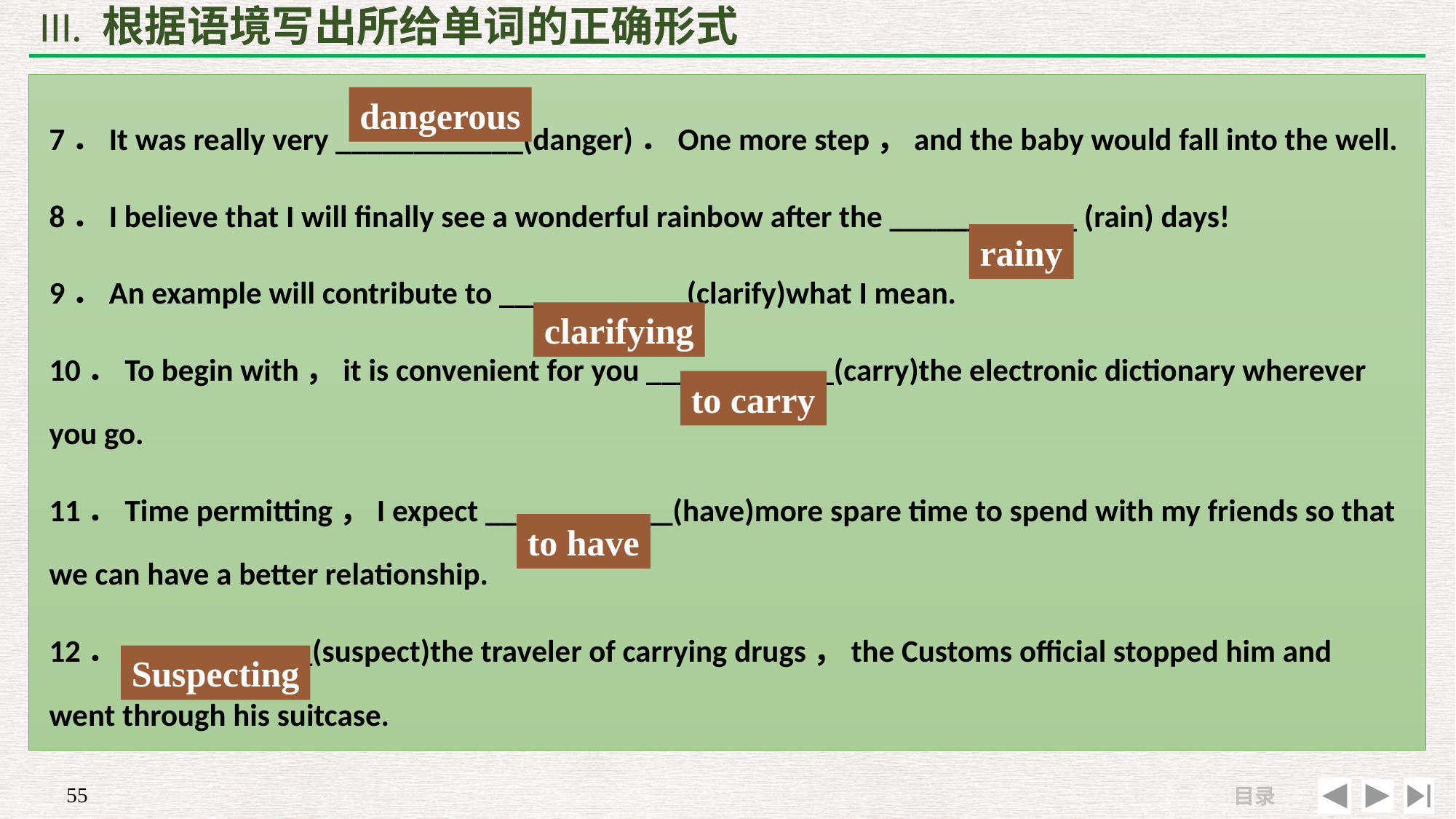

# III. 根据语境写出所给单词的正确形式

dangerous
7．It was really very ____________(danger)．One more step，and the baby would fall into the well.
8．I believe that I will finally see a wonderful rainbow after the ____________ (rain) days!
9．An example will contribute to ____________(clarify)what I mean.
10．To begin with，it is convenient for you ____________(carry)the electronic dictionary wherever you go.
11．Time permitting，I expect ____________(have)more spare time to spend with my friends so that we can have a better relationship.
12．____________(suspect)the traveler of carrying drugs，the Customs official stopped him and went through his suitcase.
rainy
clarifying
to carry
to have
Suspecting